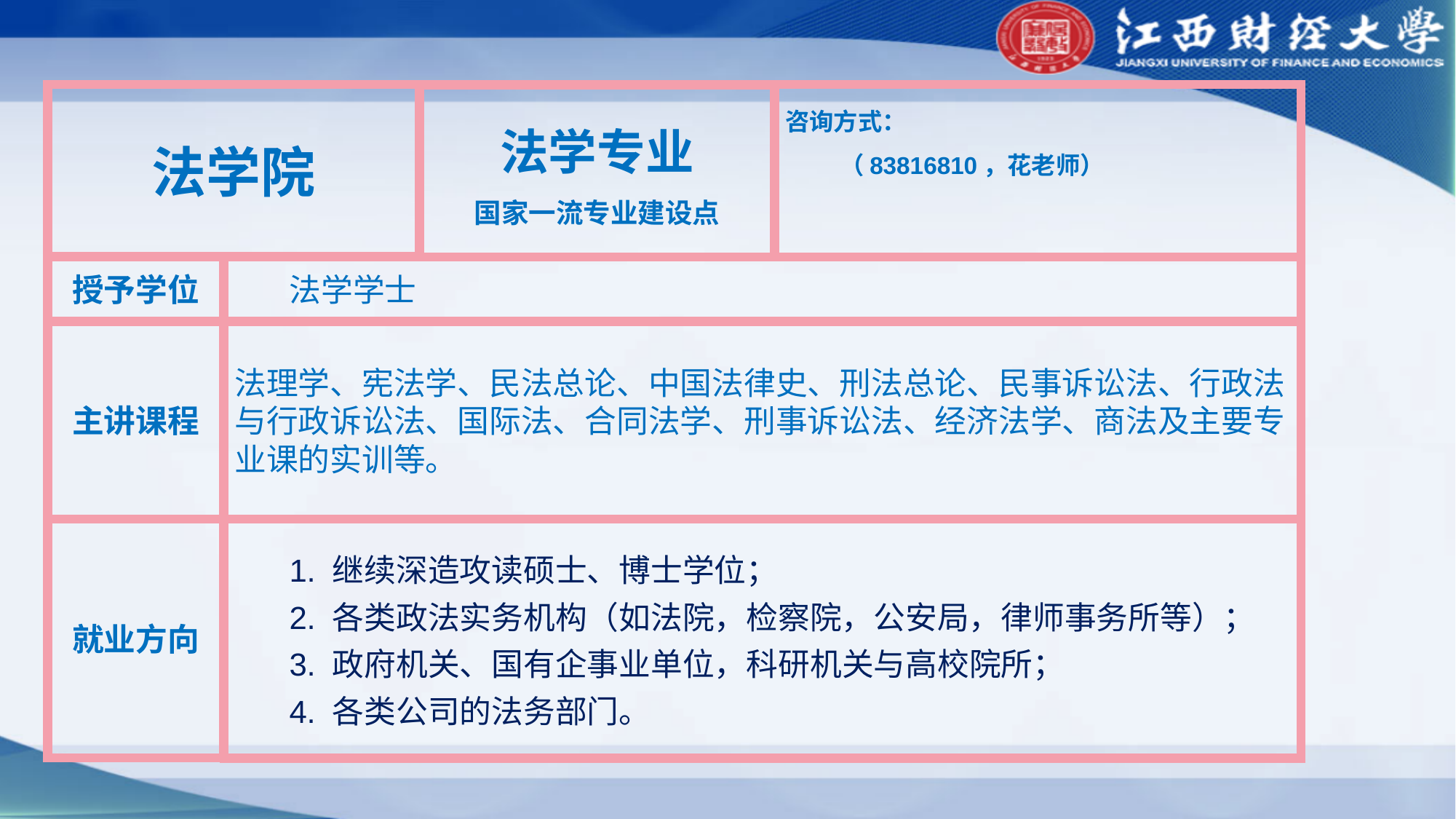

法学院

法学专业
国家一流专业建设点
咨询方式：
（83816810，花老师）
授予学位
法学学士
主讲课程
法理学、宪法学、民法总论、中国法律史、刑法总论、民事诉讼法、行政法与行政诉讼法、国际法、合同法学、刑事诉讼法、经济法学、商法及主要专业课的实训等。
就业方向
1. 继续深造攻读硕士、博士学位；
2. 各类政法实务机构（如法院，检察院，公安局，律师事务所等）；
3. 政府机关、国有企事业单位，科研机关与高校院所；
4. 各类公司的法务部门。